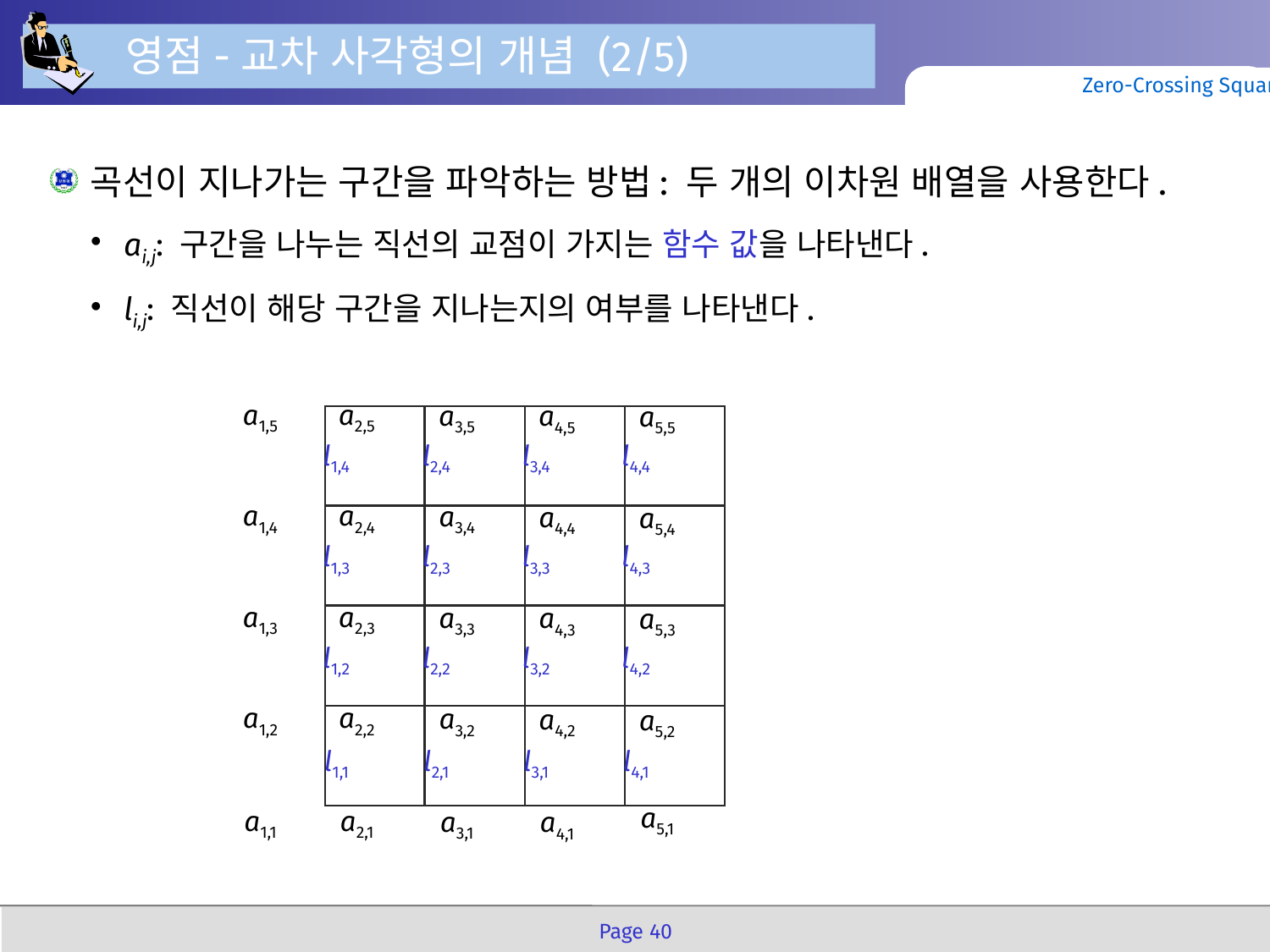

영점-교차 사각형의 개념 (2/5)
Zero-Crossing Squares
곡선이 지나가는 구간을 파악하는 방법: 두 개의 이차원 배열을 사용한다.
ai,j: 구간을 나누는 직선의 교점이 가지는 함수 값을 나타낸다.
li,j: 직선이 해당 구간을 지나는지의 여부를 나타낸다.
a1,5
a2,5
a3,5
a4,5
a5,5

l1,4
l2,4
l3,4
l4,4
a1,4
a2,4
a3,4
a4,4
a5,4

l1,3
l2,3
l3,3
l4,3
a1,3
a2,3
a3,3
a4,3
a5,3

l1,2
l2,2
l3,2
l4,2
a1,2
a2,2
a3,2
a4,2
a5,2

l1,1
l2,1
l3,1
l4,1
a5,1
a1,1
a2,1
a3,1
a4,1
Page 40